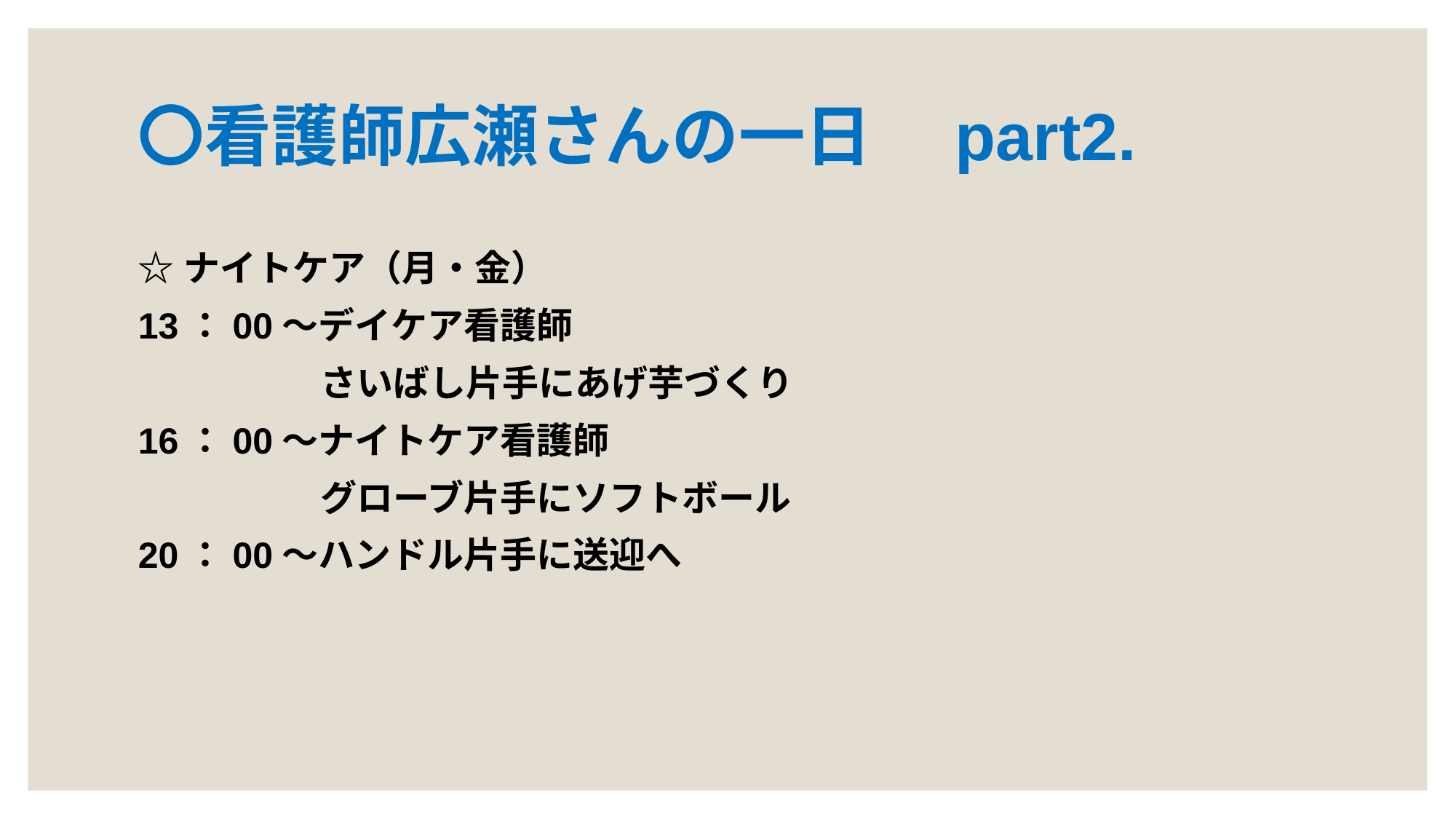

# 〇看護師広瀬さんの一日　part2.
☆ナイトケア（月・金）
13：00～デイケア看護師
　　　　　さいばし片手にあげ芋づくり
16：00～ナイトケア看護師
　　　　　グローブ片手にソフトボール
20：00～ハンドル片手に送迎へ